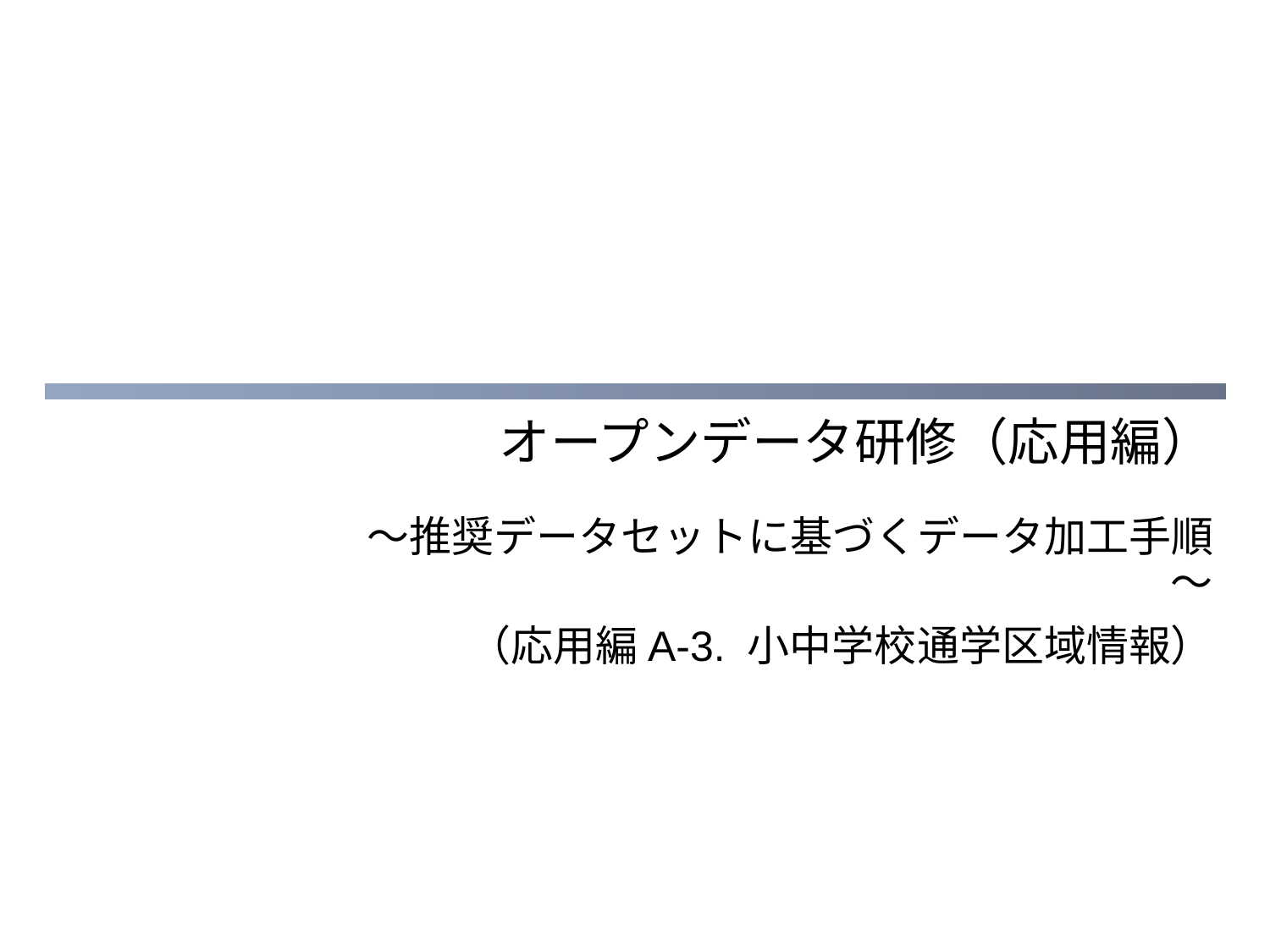

# オープンデータ研修（応用編）
～推奨データセットに基づくデータ加工手順～
（応用編A-3. 小中学校通学区域情報）